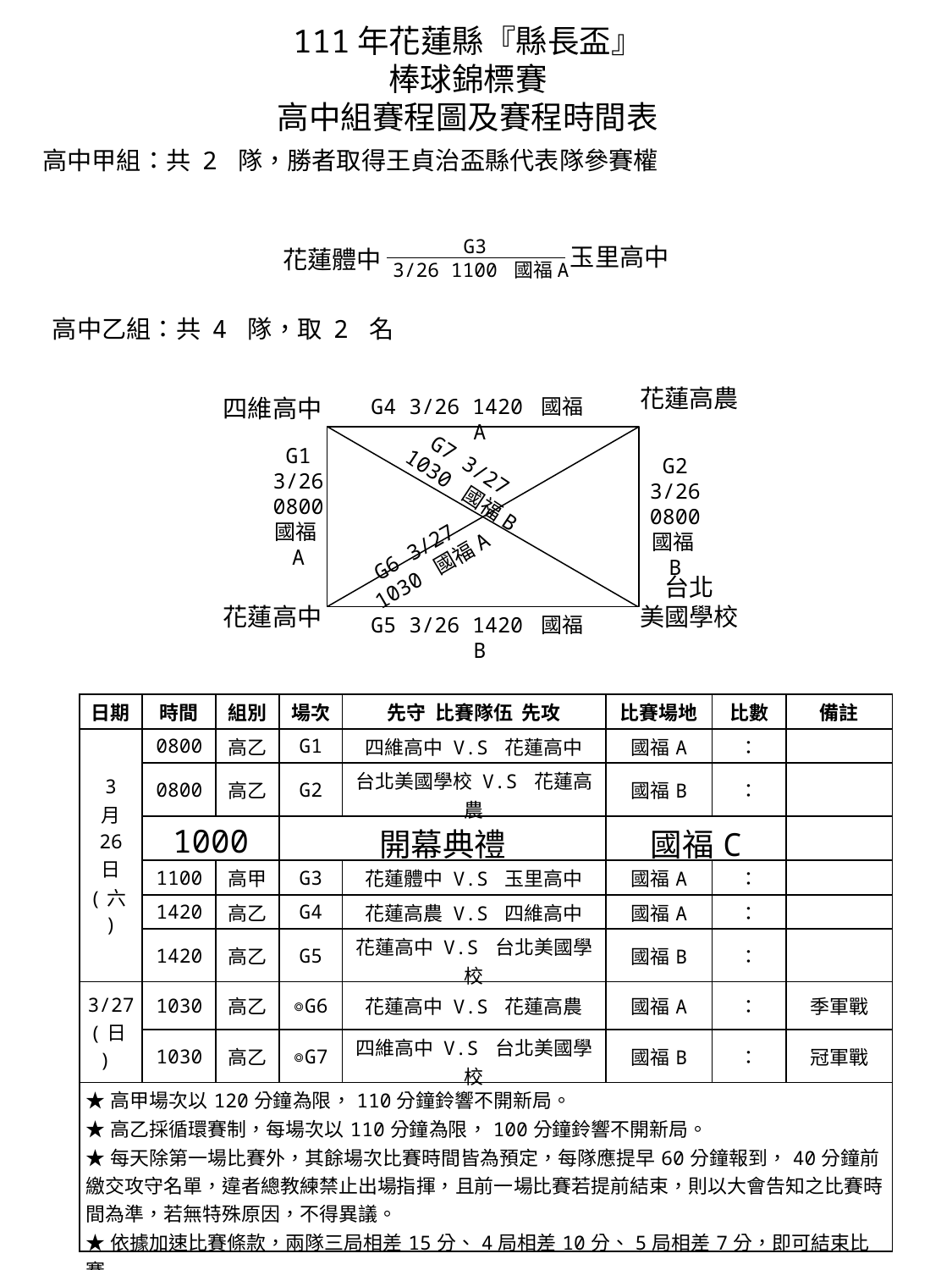

111年花蓮縣『縣長盃』
棒球錦標賽
高中組賽程圖及賽程時間表
高中甲組：共 2 隊，勝者取得王貞治盃縣代表隊參賽權
G3
3/26 1100 國福A
玉里高中
花蓮體中
高中乙組：共 4 隊，取 2 名
花蓮高農
四維高中
G4 3/26 1420 國福A

G1
3/26
0800
國福A
G7 3/27
 1030 國福B
G2
3/26
0800
國福B
G6 3/27
1030 國福A
台北
美國學校
花蓮高中
G5 3/26 1420 國福B
| 日期 | 時間 | 組別 | 場次 | 先守 比賽隊伍 先攻 | 比賽場地 | 比數 | 備註 |
| --- | --- | --- | --- | --- | --- | --- | --- |
| 3 月 26 日 (六) | 0800 | 高乙 | G1 | 四維高中 V.S 花蓮高中 | 國福A | ： |  |
|  | 0800 | 高乙 | G2 | 台北美國學校 V.S 花蓮高農 | 國福B | ： |  |
|  | 1000 |  | 開幕典禮 |  | 國福C |  |  |
|  | 1100 | 高甲 | G3 | 花蓮體中 V.S 玉里高中 | 國福A | ： |  |
|  | 1420 | 高乙 | G4 | 花蓮高農 V.S 四維高中 | 國福A | ： |  |
|  | 1420 | 高乙 | G5 | 花蓮高中 V.S 台北美國學校 | 國福B | ： |  |
| 3/27 (日) | 1030 | 高乙 | ◎G6 | 花蓮高中 V.S 花蓮高農 | 國福A | ： | 季軍戰 |
|  | 1030 | 高乙 | ◎G7 | 四維高中 V.S 台北美國學校 | 國福B | ： | 冠軍戰 |
| ★高甲場次以120分鐘為限，110分鐘鈴響不開新局。 ★高乙採循環賽制，每場次以110分鐘為限，100分鐘鈴響不開新局。 ★每天除第一場比賽外，其餘場次比賽時間皆為預定，每隊應提早60分鐘報到，40分鐘前繳交攻守名單，違者總教練禁止出場指揮，且前一場比賽若提前結束，則以大會告知之比賽時間為準，若無特殊原因，不得異議。 ★依據加速比賽條款，兩隊三局相差15分、4局相差10分、5局相差7分，即可結束比賽 |  |  |  |  |  |  |  |